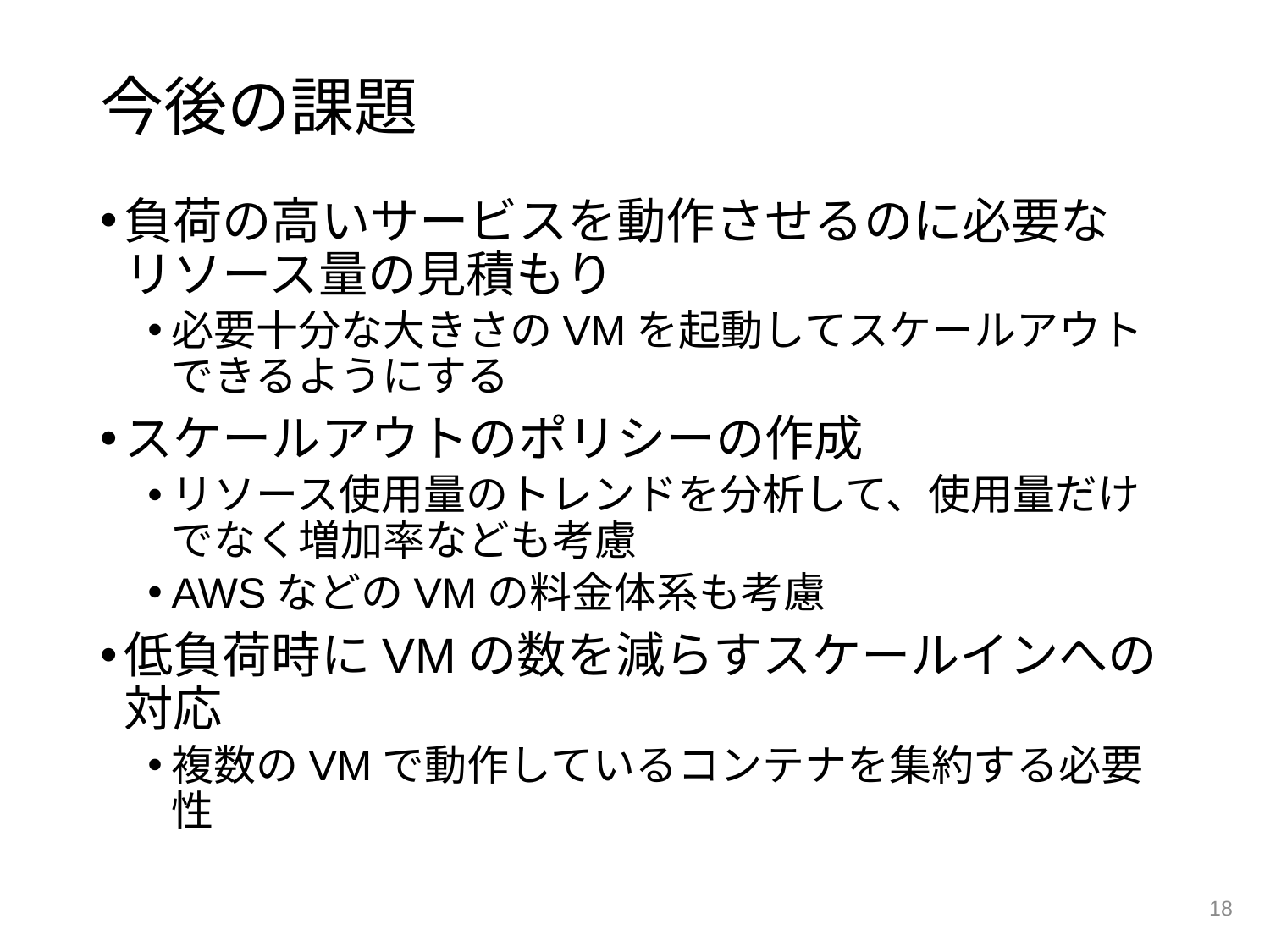

# 今後の課題
負荷の高いサービスを動作させるのに必要な
リソース量の見積もり
必要十分な大きさのVMを起動してスケールアウトできるようにする
スケールアウトのポリシーの作成
リソース使用量のトレンドを分析して、使用量だけでなく増加率なども考慮
AWSなどのVMの料金体系も考慮
低負荷時にVMの数を減らすスケールインへの対応
複数のVMで動作しているコンテナを集約する必要性

18